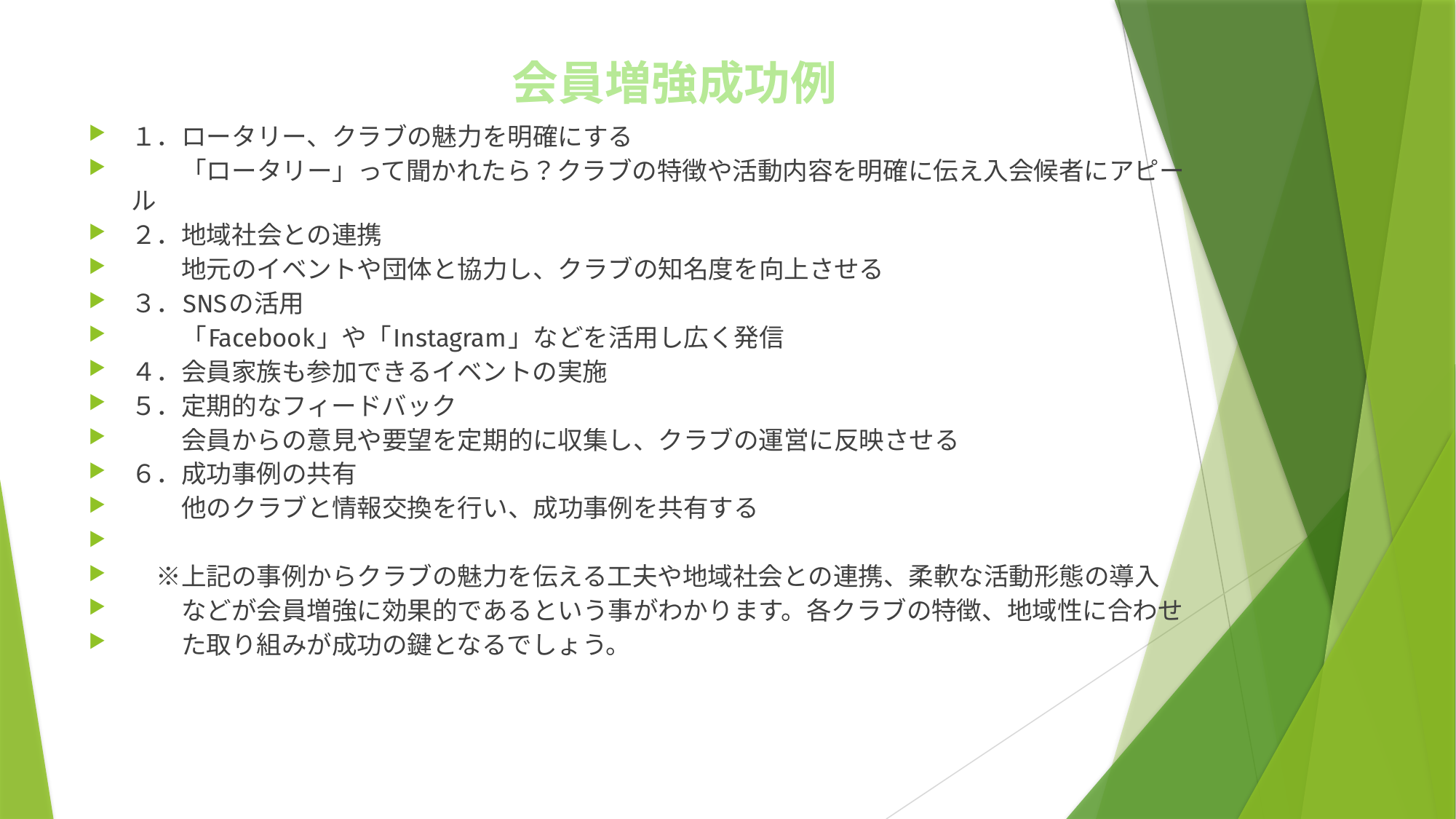

# 会員増強成功例
１．ロータリー、クラブの魅力を明確にする
　　「ロータリー」って聞かれたら？クラブの特徴や活動内容を明確に伝え入会候者にアピール
２．地域社会との連携
　　地元のイベントや団体と協力し、クラブの知名度を向上させる
３．SNSの活用
　　「Facebook」や「Instagram」などを活用し広く発信
４．会員家族も参加できるイベントの実施
５．定期的なフィードバック
　　会員からの意見や要望を定期的に収集し、クラブの運営に反映させる
６．成功事例の共有
　　他のクラブと情報交換を行い、成功事例を共有する

　※上記の事例からクラブの魅力を伝える工夫や地域社会との連携、柔軟な活動形態の導入
　　などが会員増強に効果的であるという事がわかります。各クラブの特徴、地域性に合わせ
　　た取り組みが成功の鍵となるでしょう。